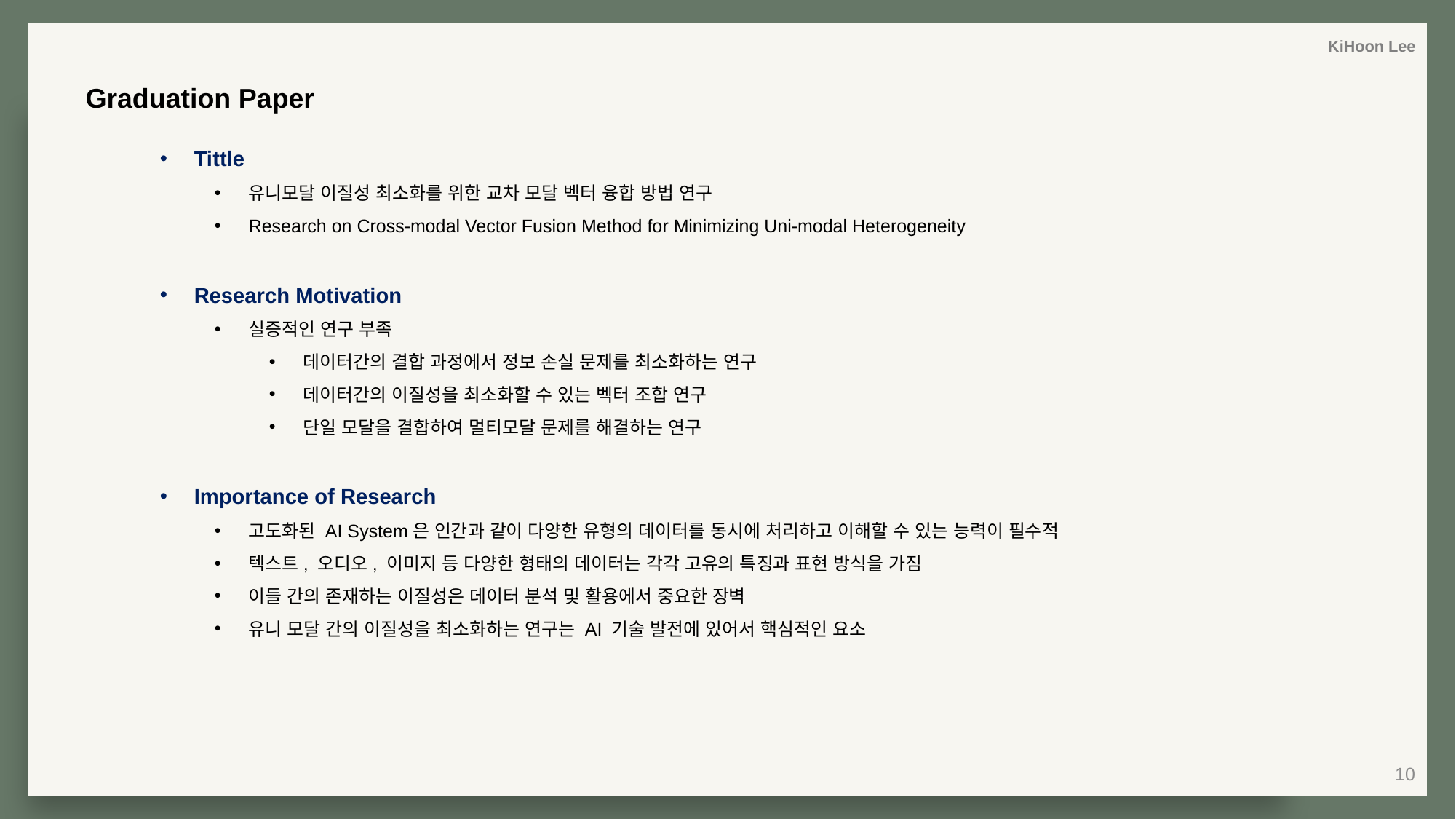

KiHoon Lee
Graduation Paper
Tittle
유니모달 이질성 최소화를 위한 교차 모달 벡터 융합 방법 연구
Research on Cross-modal Vector Fusion Method for Minimizing Uni-modal Heterogeneity

Research Motivation
실증적인 연구 부족
데이터간의 결합 과정에서 정보 손실 문제를 최소화하는 연구
데이터간의 이질성을 최소화할 수 있는 벡터 조합 연구
단일 모달을 결합하여 멀티모달 문제를 해결하는 연구

Importance of Research
고도화된 AI System은 인간과 같이 다양한 유형의 데이터를 동시에 처리하고 이해할 수 있는 능력이 필수적
텍스트, 오디오, 이미지 등 다양한 형태의 데이터는 각각 고유의 특징과 표현 방식을 가짐
이들 간의 존재하는 이질성은 데이터 분석 및 활용에서 중요한 장벽
유니 모달 간의 이질성을 최소화하는 연구는 AI 기술 발전에 있어서 핵심적인 요소
10